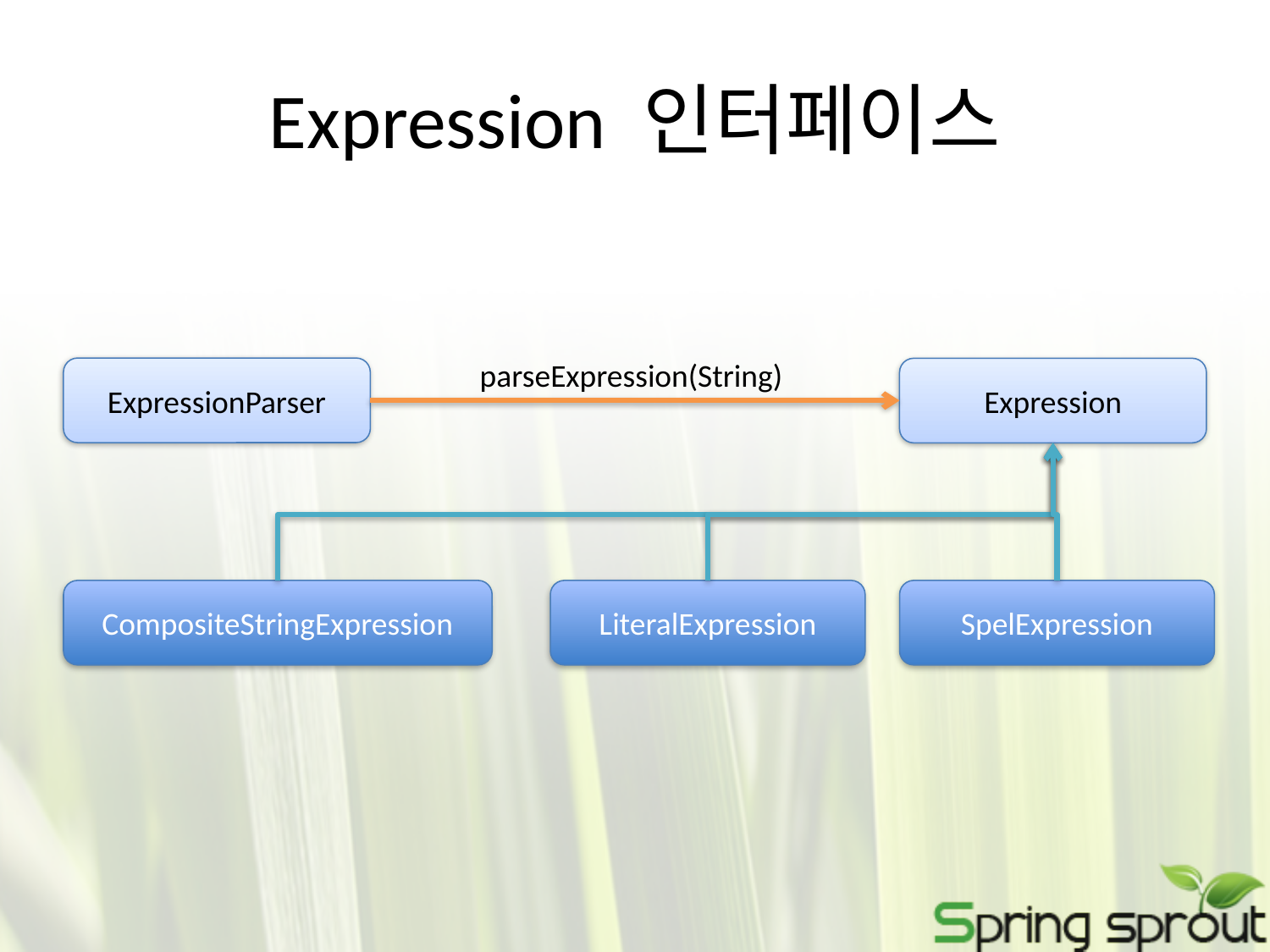

# Expression 인터페이스
parseExpression(String)
ExpressionParser
Expression
CompositeStringExpression
SpelExpression
LiteralExpression